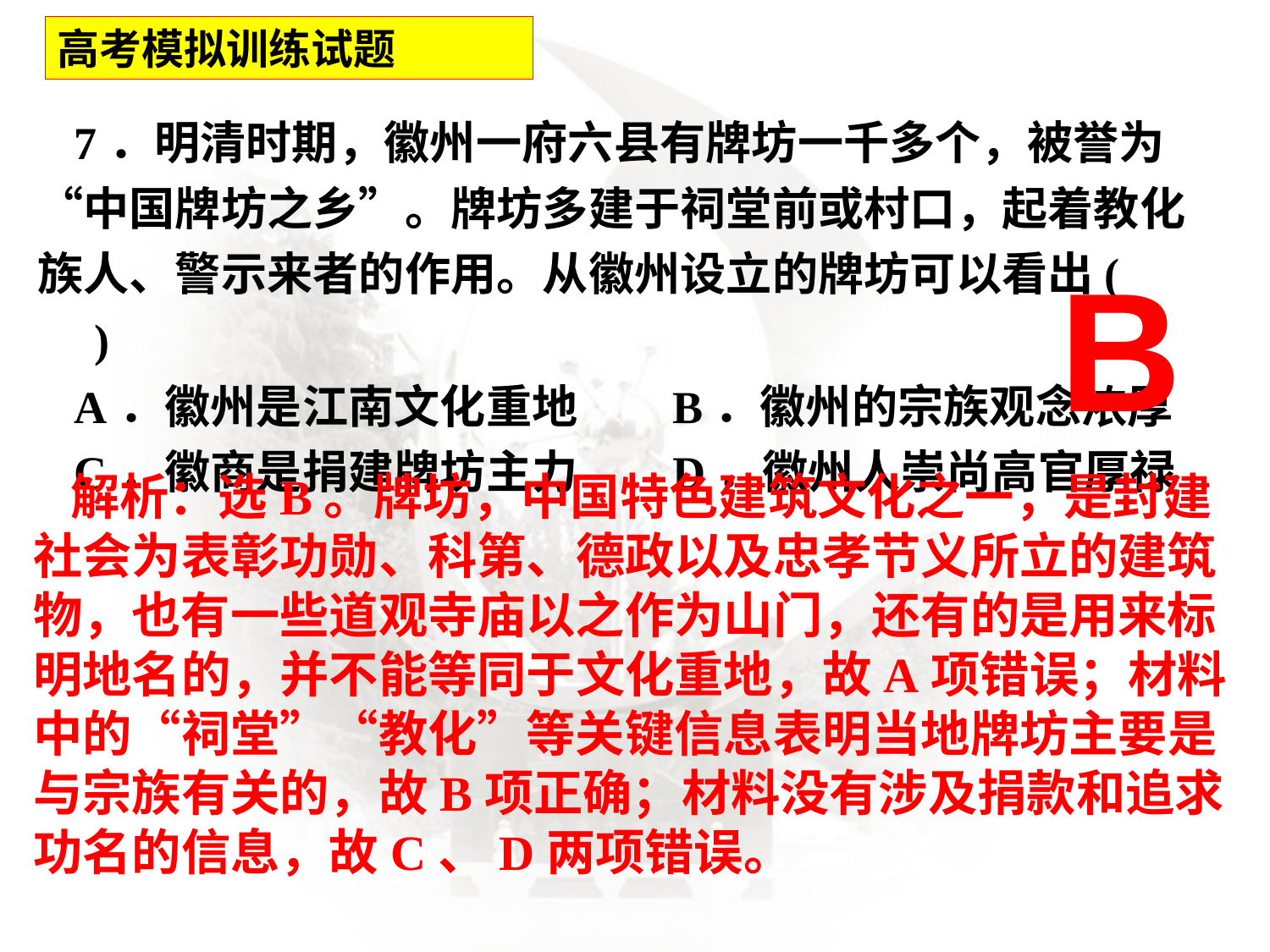

高考模拟训练试题
7．明清时期，徽州一府六县有牌坊一千多个，被誉为“中国牌坊之乡”。牌坊多建于祠堂前或村口，起着教化族人、警示来者的作用。从徽州设立的牌坊可以看出(　　)
A．徽州是江南文化重地 	B．徽州的宗族观念浓厚
C．徽商是捐建牌坊主力 	D．徽州人崇尚高官厚禄
B
解析：选B。牌坊，中国特色建筑文化之一，是封建社会为表彰功勋、科第、德政以及忠孝节义所立的建筑物，也有一些道观寺庙以之作为山门，还有的是用来标明地名的，并不能等同于文化重地，故A项错误；材料中的“祠堂”“教化”等关键信息表明当地牌坊主要是与宗族有关的，故B项正确；材料没有涉及捐款和追求功名的信息，故C、D两项错误。